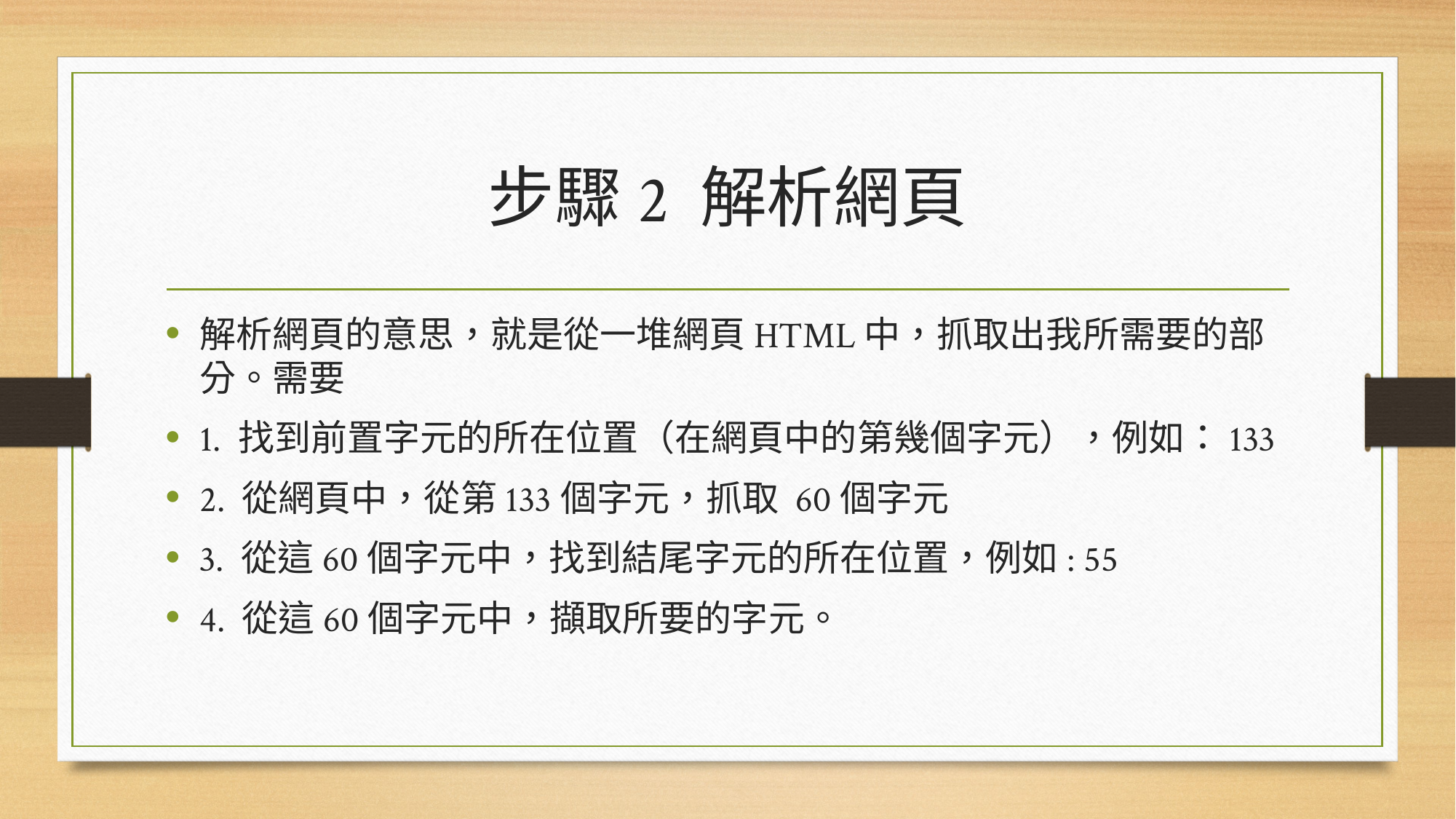

# 步驟2 解析網頁
解析網頁的意思，就是從一堆網頁HTML中，抓取出我所需要的部分。需要
1. 找到前置字元的所在位置（在網頁中的第幾個字元），例如：133
2. 從網頁中，從第133個字元，抓取 60個字元
3. 從這60個字元中，找到結尾字元的所在位置，例如: 55
4. 從這60個字元中，擷取所要的字元。